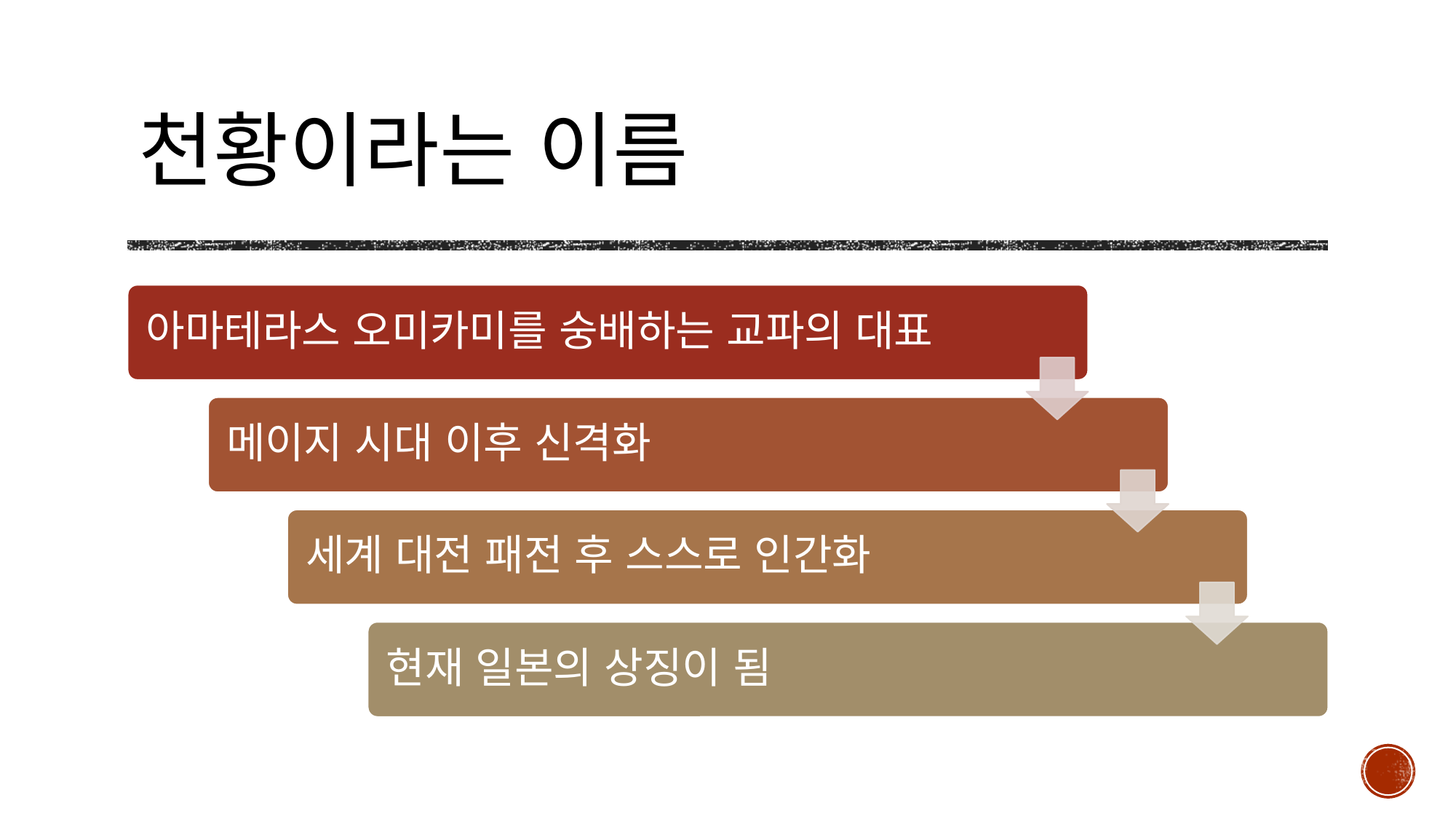

# 천황이라는 이름

아마테라스 오미카미를 숭배하는 교파의 대표
메이지 시대 이후 신격화
세계 대전 패전 후 스스로 인간화
현재 일본의 상징이 됨